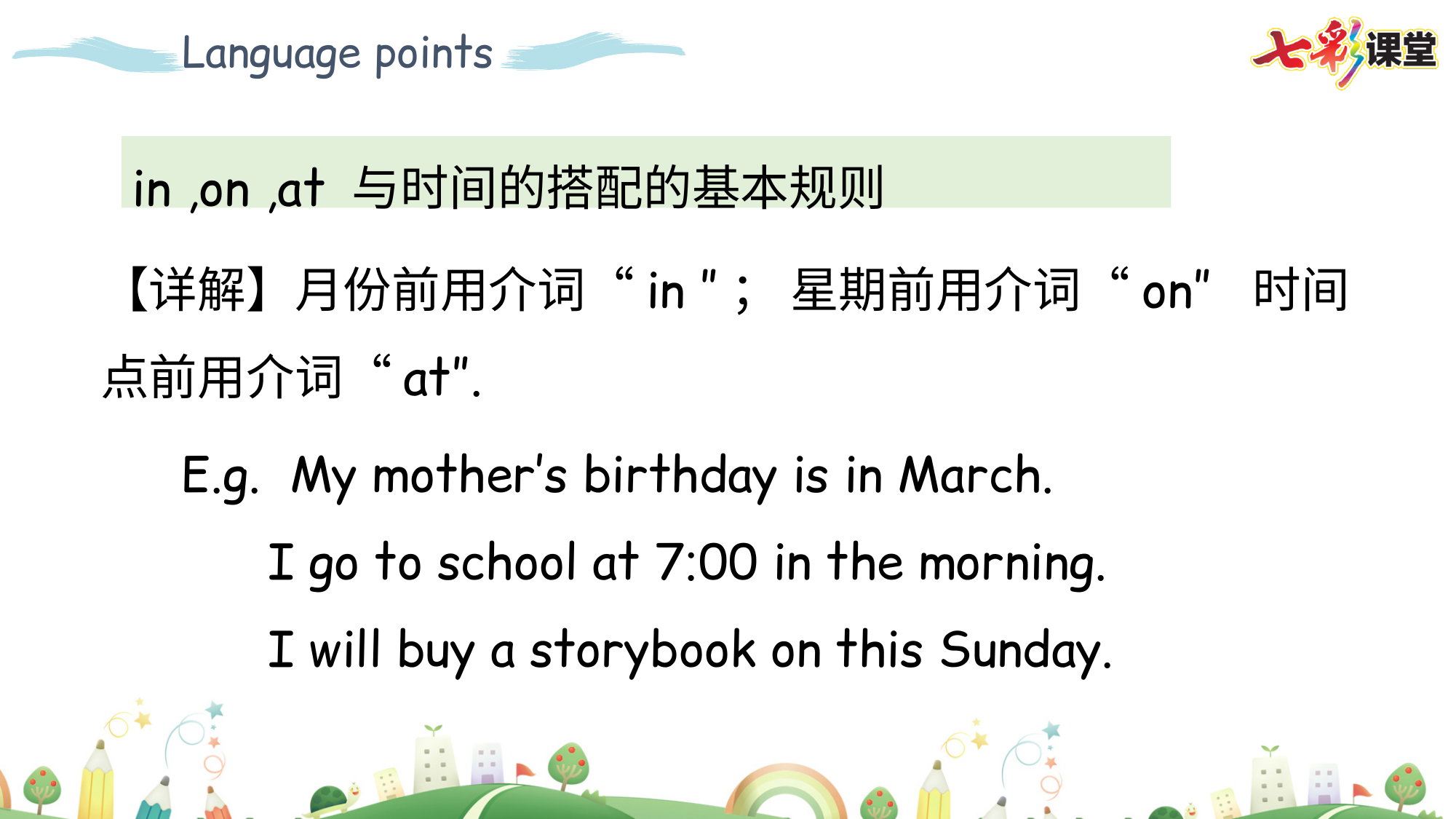

Language points

in ,on ,at 与时间的搭配的基本规则
【详解】月份前用介词“in ”； 星期前用介词“on”  时间点前用介词“at”.
E.g.  My mother’s birthday is in March.
      I go to school at 7:00 in the morning.
      I will buy a storybook on this Sunday.